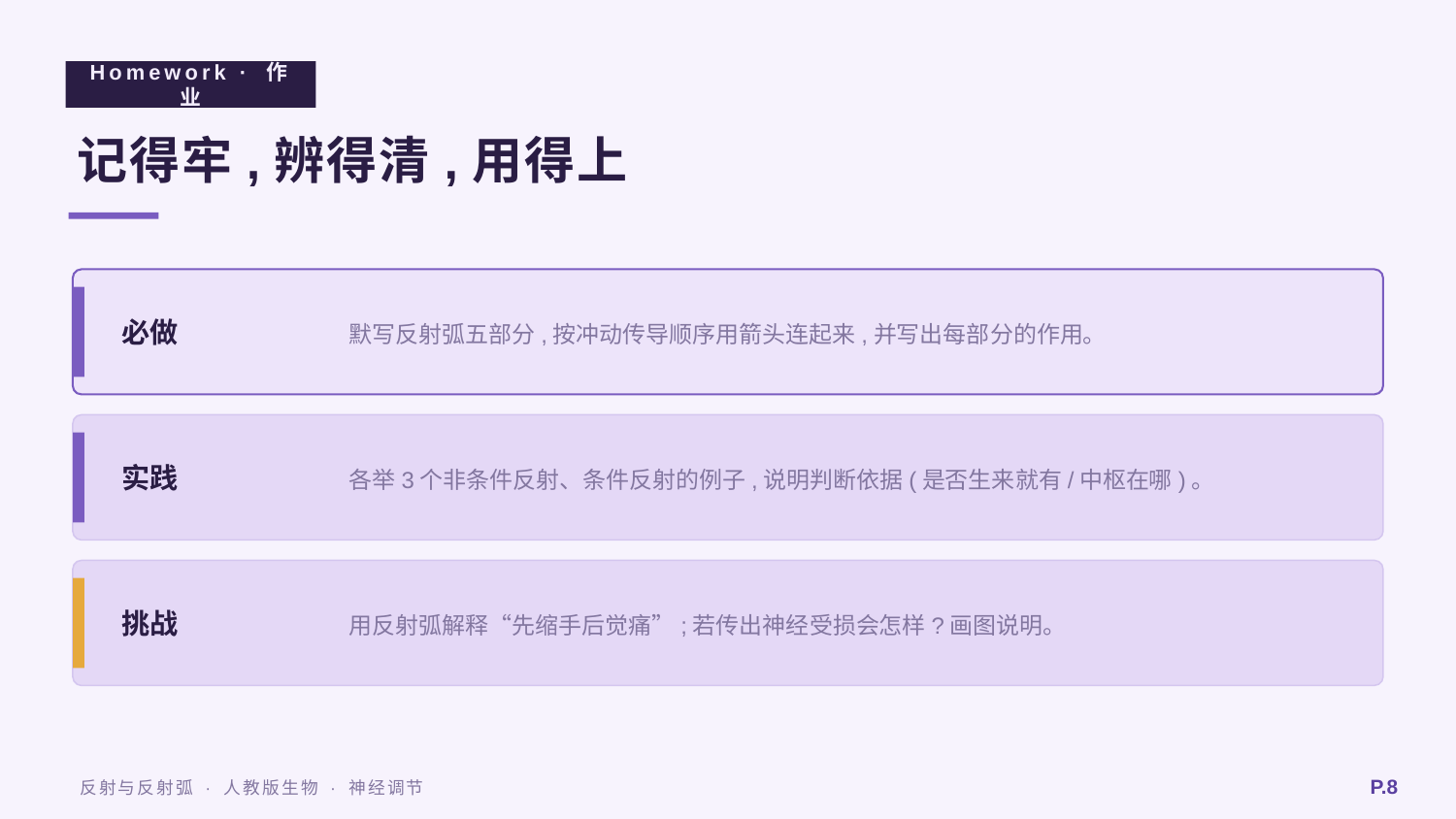

Homework · 作业

记得牢,辨得清,用得上

默写反射弧五部分,按冲动传导顺序用箭头连起来,并写出每部分的作用。
必做

各举3个非条件反射、条件反射的例子,说明判断依据(是否生来就有/中枢在哪)。
实践

用反射弧解释“先缩手后觉痛”;若传出神经受损会怎样?画图说明。
挑战

P.8
反射与反射弧 · 人教版生物 · 神经调节